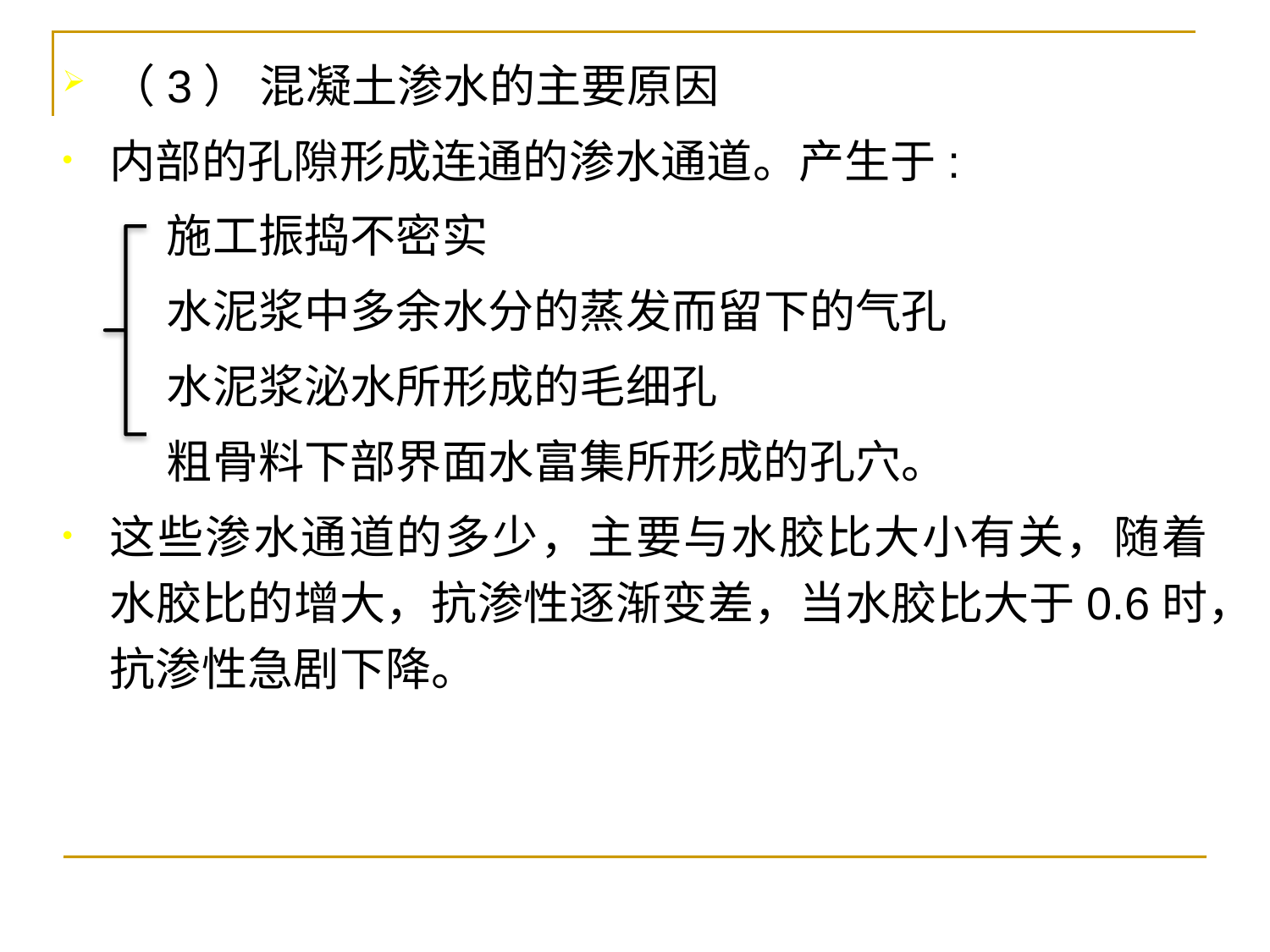

# （3） 混凝土渗水的主要原因
内部的孔隙形成连通的渗水通道。产生于:
         施工振捣不密实
         水泥浆中多余水分的蒸发而留下的气孔
         水泥浆泌水所形成的毛细孔
         粗骨料下部界面水富集所形成的孔穴。
这些渗水通道的多少，主要与水胶比大小有关，随着水胶比的增大，抗渗性逐渐变差，当水胶比大于0.6时，抗渗性急剧下降。